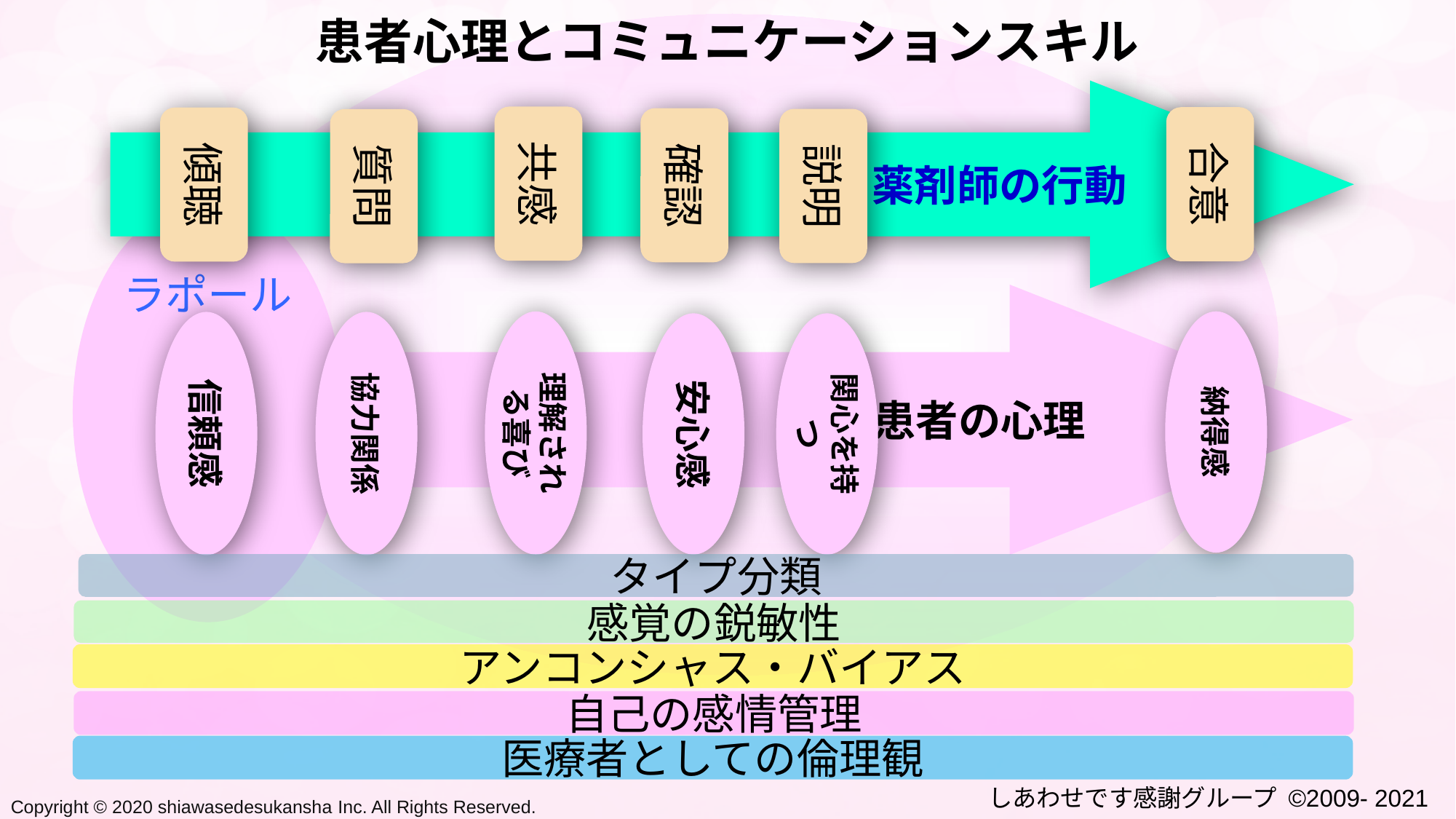

患者心理とコミュニケーションスキル

薬剤師の行動
共感
合意
傾聴
確認
説明
質問
ラポール
患者の心理
理解される喜び
納得感
信頼感
協力関係
安心感
関心を持つ
タイプ分類
感覚の鋭敏性
アンコンシャス・バイアス
自己の感情管理
医療者としての倫理観
しあわせです感謝グループ ©2009- 2021